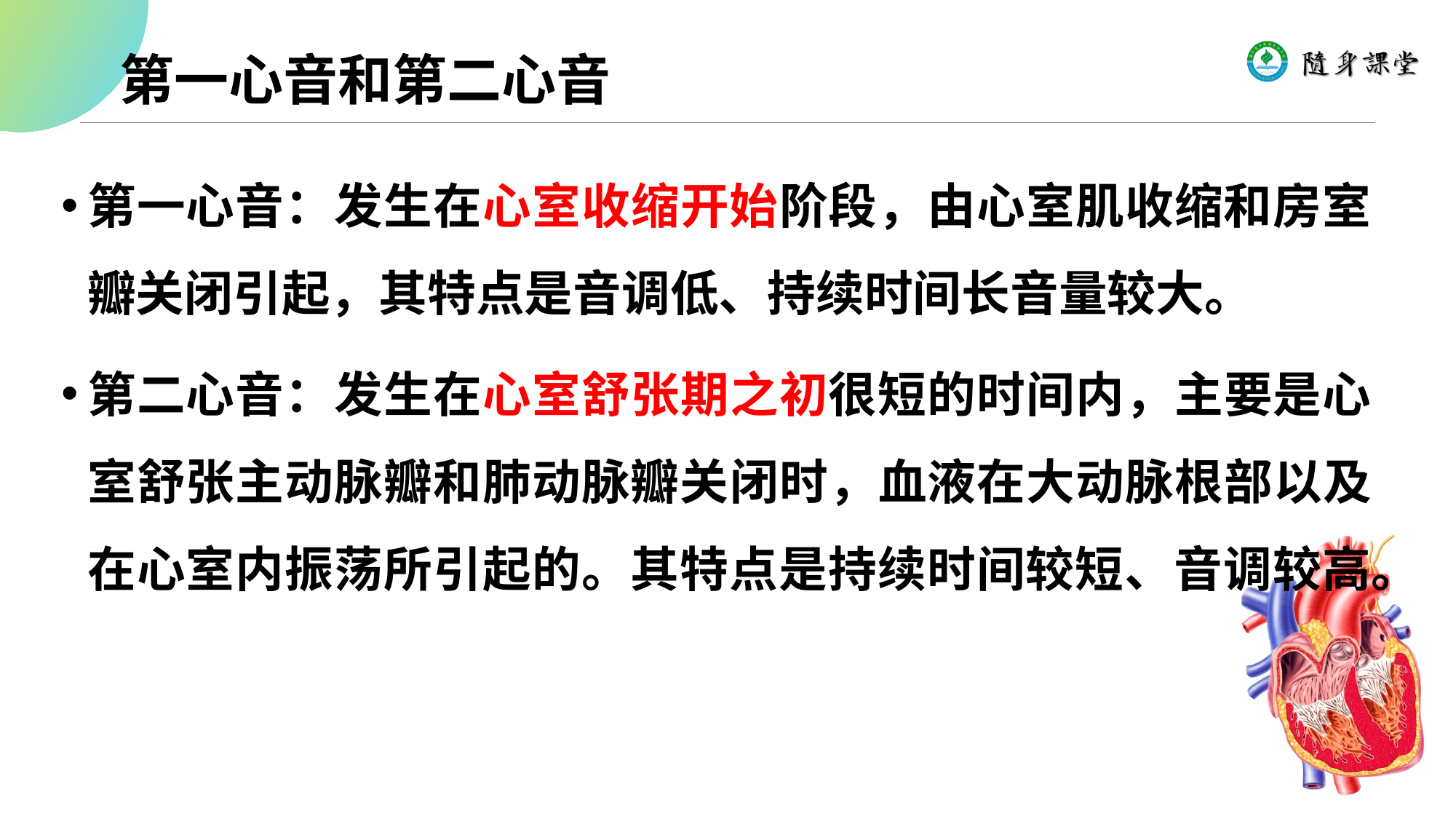

# 第一心音和第二心音
第一心音：发生在心室收缩开始阶段，由心室肌收缩和房室瓣关闭引起，其特点是音调低、持续时间长音量较大。
第二心音：发生在心室舒张期之初很短的时间内，主要是心室舒张主动脉瓣和肺动脉瓣关闭时，血液在大动脉根部以及在心室内振荡所引起的。其特点是持续时间较短、音调较高。